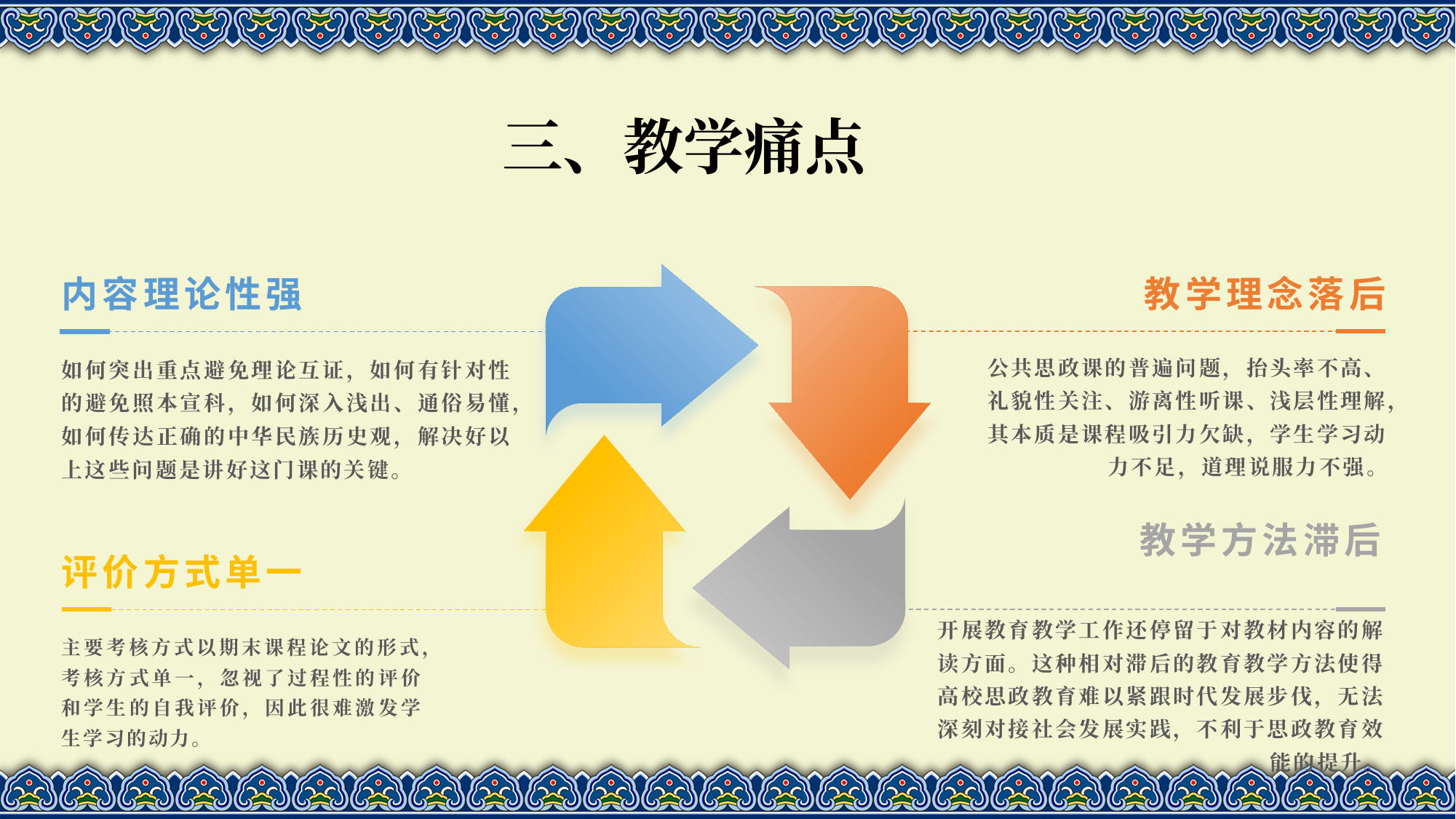

三、教学痛点

内容理论性强

如何突出重点避免理论互证，如何有针对性的避免照本宣科，如何深入浅出、通俗易懂，如何传达正确的中华民族历史观，解决好以上这些问题是讲好这门课的关键。
教学理念落后

公共思政课的普遍问题，抬头率不高、礼貌性关注、游离性听课、浅层性理解，其本质是课程吸引力欠缺，学生学习动力不足，道理说服力不强。

评价方式单一
主要考核方式以期末课程论文的形式，考核方式单一，忽视了过程性的评价和学生的自我评价，因此很难激发学生学习的动力。
教学方法滞后

开展教育教学工作还停留于对教材内容的解读方面。这种相对滞后的教育教学方法使得高校思政教育难以紧跟时代发展步伐，无法深刻对接社会发展实践，不利于思政教育效能的提升。